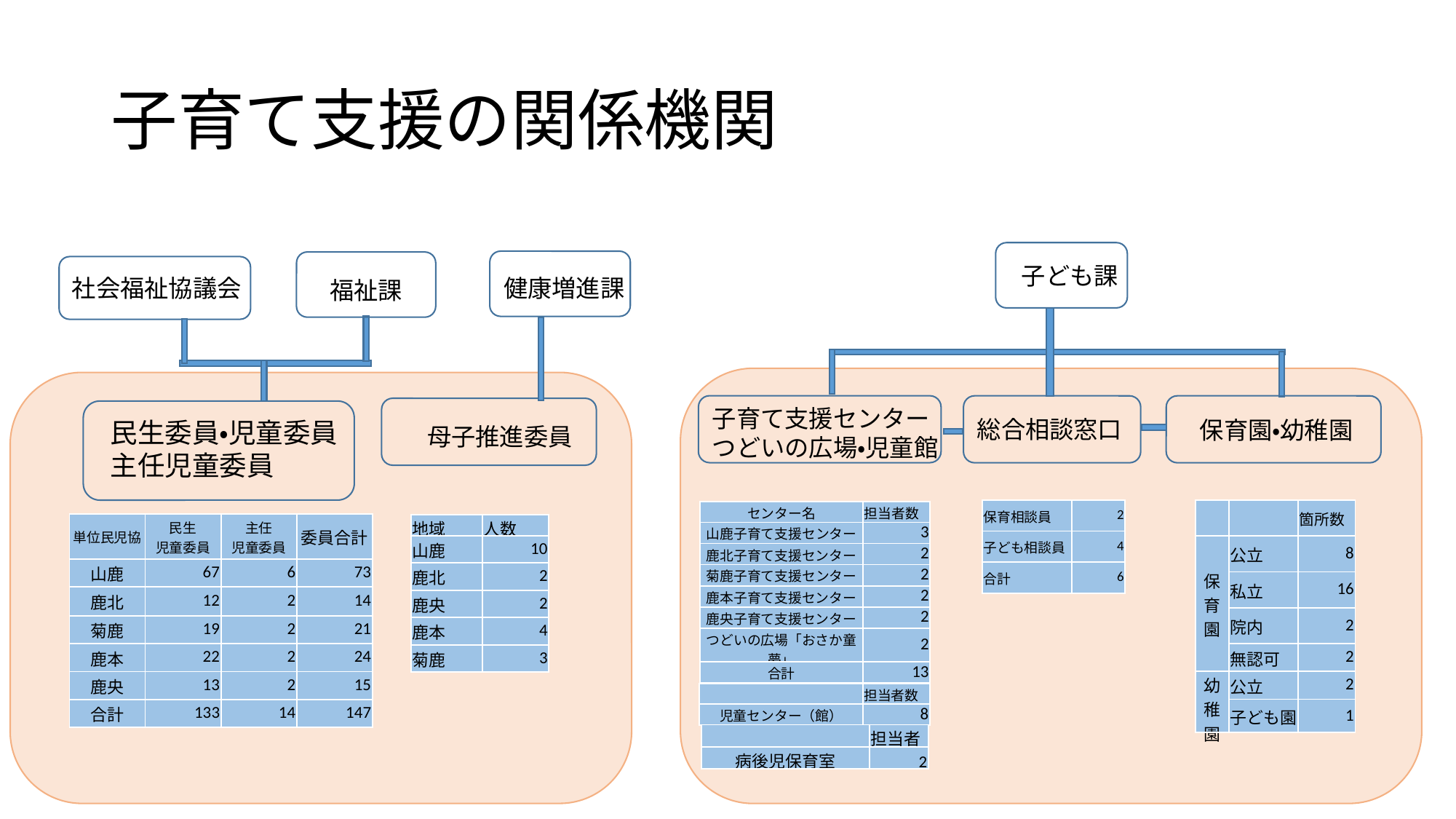

# 子育て支援の関係機関

子ども課

社会福祉協議会
健康増進課
福祉課

子育て支援センター
つどいの広場・児童館

総合相談窓口
保育園・幼稚園
民生委員・児童委員
主任児童委員
母子推進委員

| 保育相談員 | 2 |
| --- | --- |
| 子ども相談員 | 4 |
| 合計 | 6 |
|  |  | 箇所数 |
| --- | --- | --- |
| 保育園 | 公立 | 8 |
|  | 私立 | 16 |
|  | 院内 | 2 |
|  | 無認可 | 2 |
| 幼稚園 | 公立 | 2 |
|  | 子ども園 | 1 |
| センター名 | 担当者数 |
| --- | --- |
| 山鹿子育て支援センター | 3 |
| 鹿北子育て支援センター | 2 |
| 菊鹿子育て支援センター | 2 |
| 鹿本子育て支援センター | 2 |
| 鹿央子育て支援センター | 2 |
| つどいの広場「おさか童夢」 | 2 |
| 合計 | 13 |
| 単位民児協 | 民生 児童委員 | 主任 児童委員 | 委員合計 |
| --- | --- | --- | --- |
| 山鹿 | 67 | 6 | 73 |
| 鹿北 | 12 | 2 | 14 |
| 菊鹿 | 19 | 2 | 21 |
| 鹿本 | 22 | 2 | 24 |
| 鹿央 | 13 | 2 | 15 |
| 合計 | 133 | 14 | 147 |
| 地域 | 人数 |
| --- | --- |
| 山鹿 | 10 |
| 鹿北 | 2 |
| 鹿央 | 2 |
| 鹿本 | 4 |
| 菊鹿 | 3 |
|  | 担当者数 |
| --- | --- |
| 児童センター（館） | 8 |
|  | 担当者 |
| --- | --- |
| 病後児保育室 | 2 |